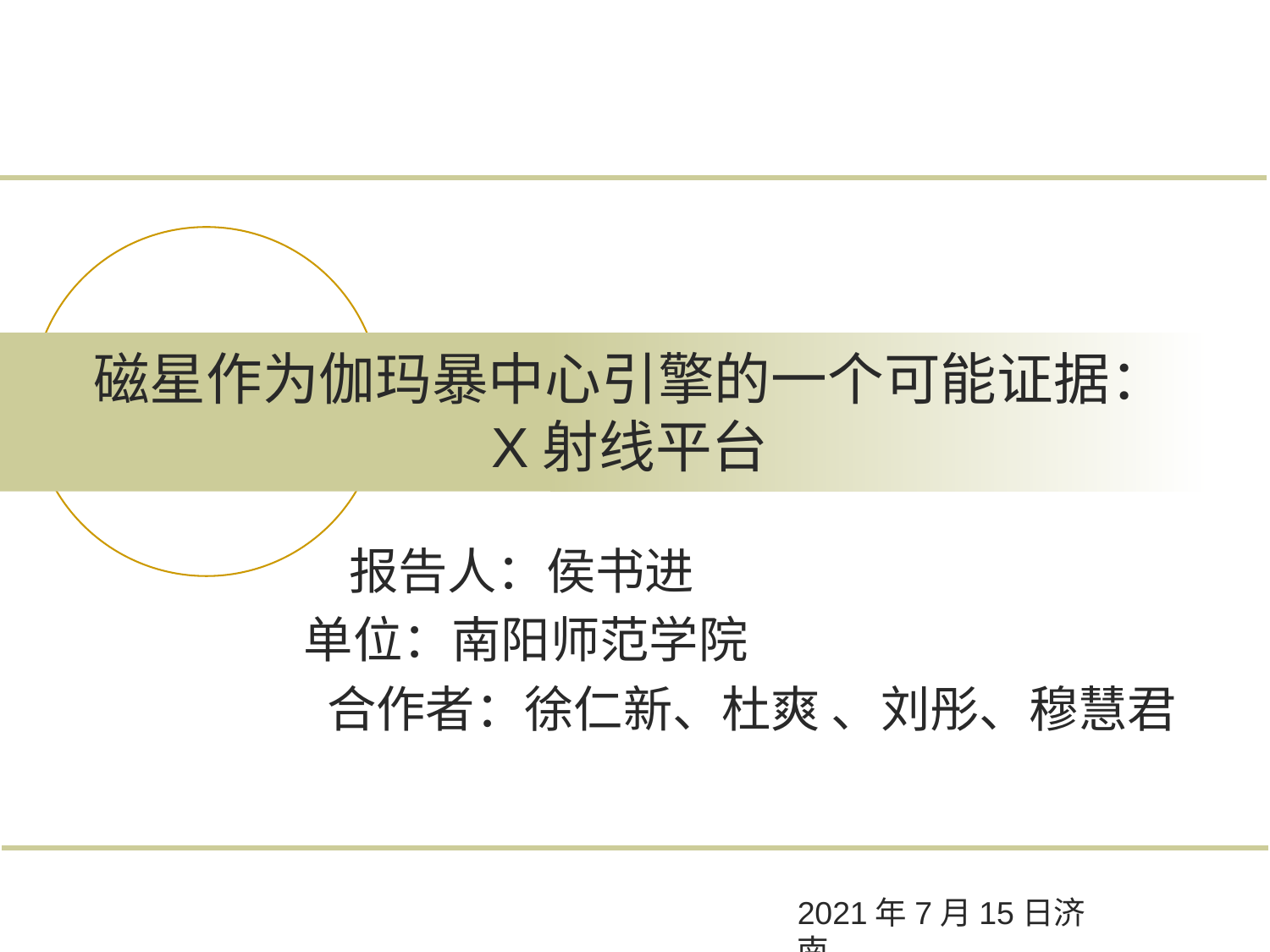

# 磁星作为伽玛暴中心引擎的一个可能证据： X射线平台
   报告人：侯书进
单位：南阳师范学院
合作者：徐仁新、杜爽 、刘彤、穆慧君
2021年7月15日济南
2014-05-13